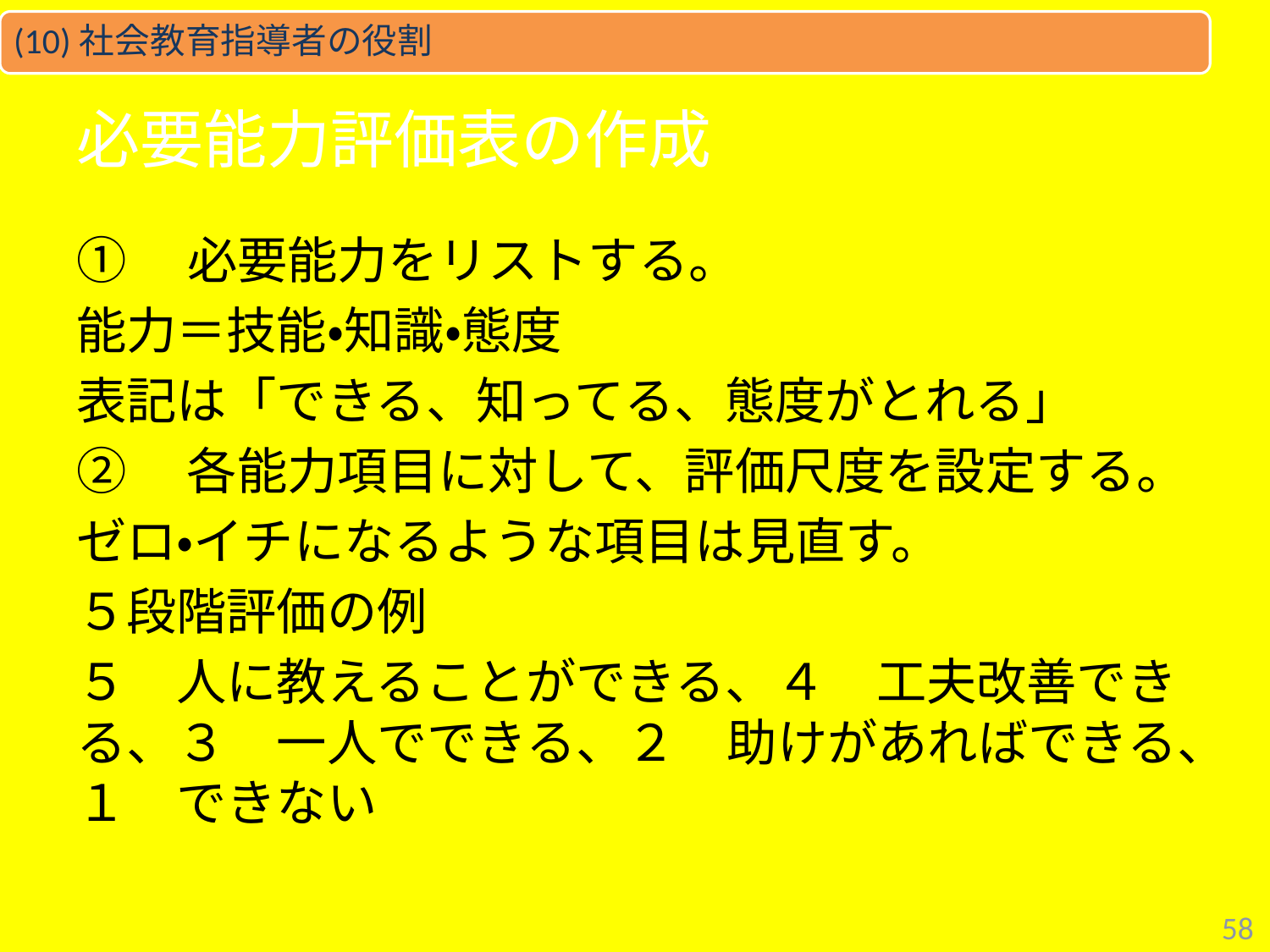

(10)社会教育指導者の役割
# 必要能力評価表の作成
①　必要能力をリストする。
能力＝技能・知識・態度
表記は「できる、知ってる、態度がとれる」
②　各能力項目に対して、評価尺度を設定する。
ゼロ・イチになるような項目は見直す。
５段階評価の例
５　人に教えることができる、４　工夫改善できる、３　一人でできる、２　助けがあればできる、１　できない
58